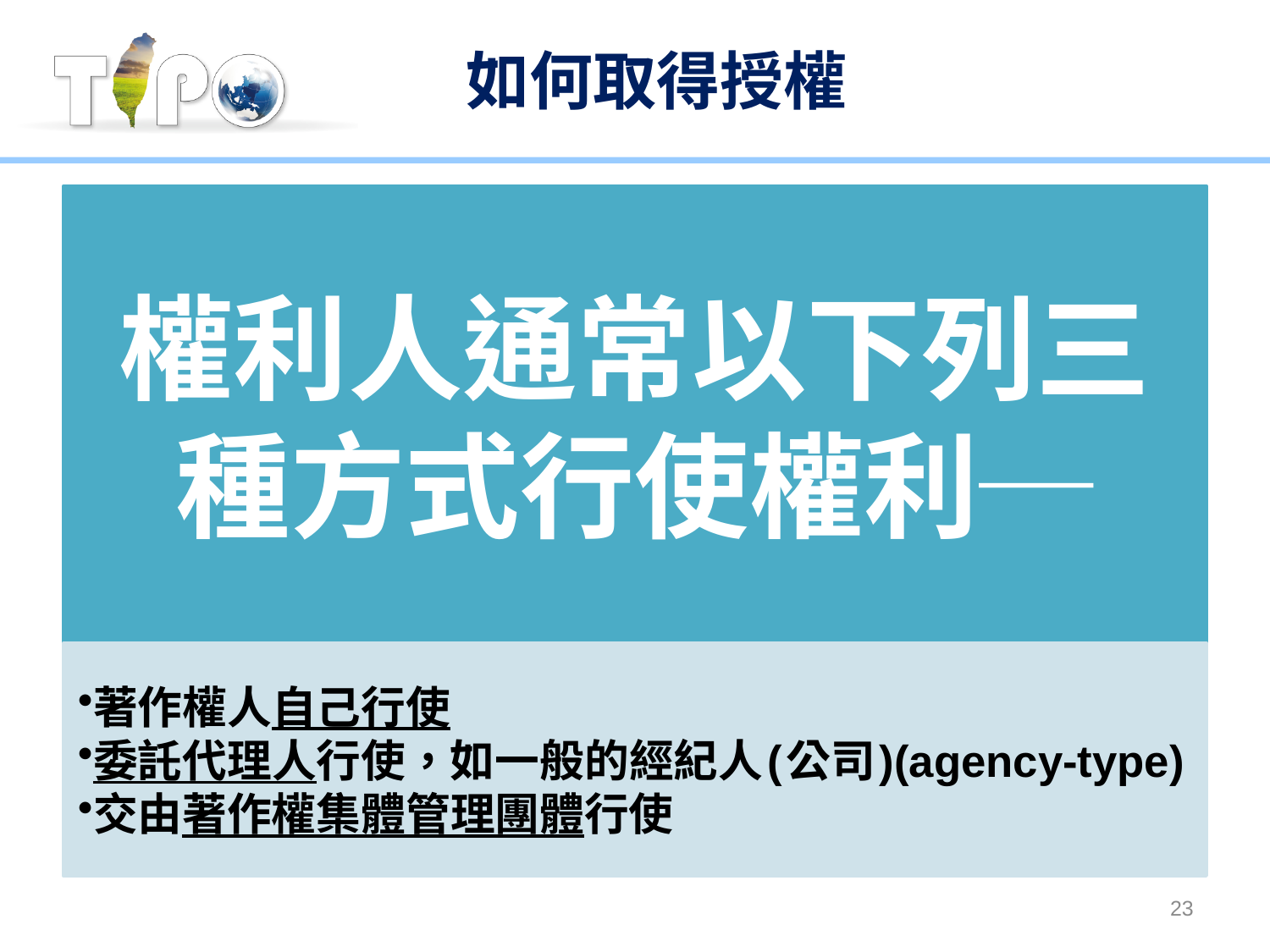

# 如何取得授權
權利人通常以下列三種方式行使權利─
著作權人自己行使
委託代理人行使，如一般的經紀人(公司)(agency-type)
交由著作權集體管理團體行使
23